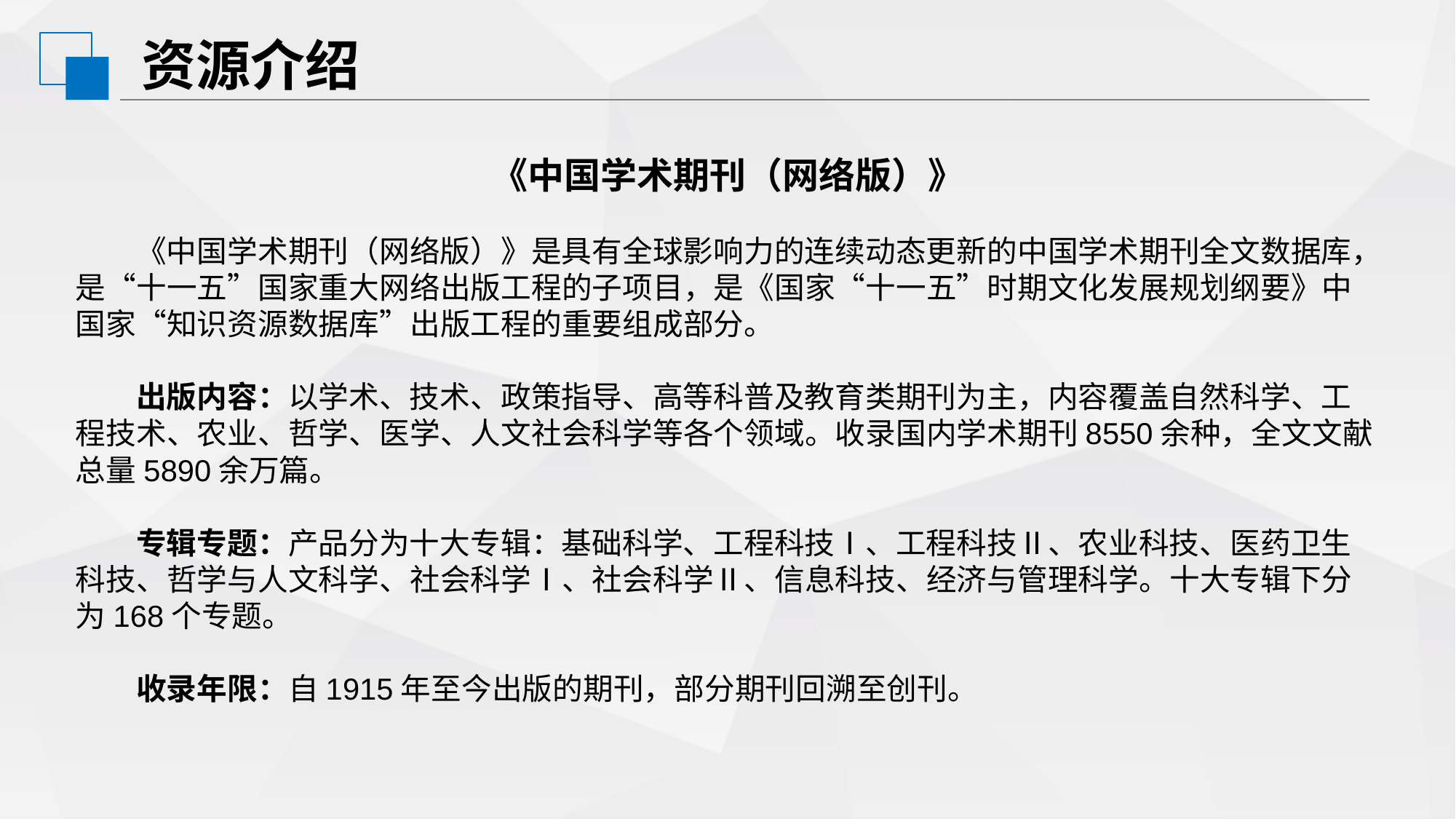

资源介绍
《中国学术期刊（网络版）》

《中国学术期刊（网络版）》是具有全球影响力的连续动态更新的中国学术期刊全文数据库，是“十一五”国家重大网络出版工程的子项目，是《国家“十一五”时期文化发展规划纲要》中国家“知识资源数据库”出版工程的重要组成部分。

出版内容：以学术、技术、政策指导、高等科普及教育类期刊为主，内容覆盖自然科学、工程技术、农业、哲学、医学、人文社会科学等各个领域。收录国内学术期刊8550余种，全文文献总量5890余万篇。

专辑专题：产品分为十大专辑：基础科学、工程科技Ⅰ、工程科技Ⅱ、农业科技、医药卫生科技、哲学与人文科学、社会科学Ⅰ、社会科学Ⅱ、信息科技、经济与管理科学。十大专辑下分为168个专题。

收录年限：自1915年至今出版的期刊，部分期刊回溯至创刊。